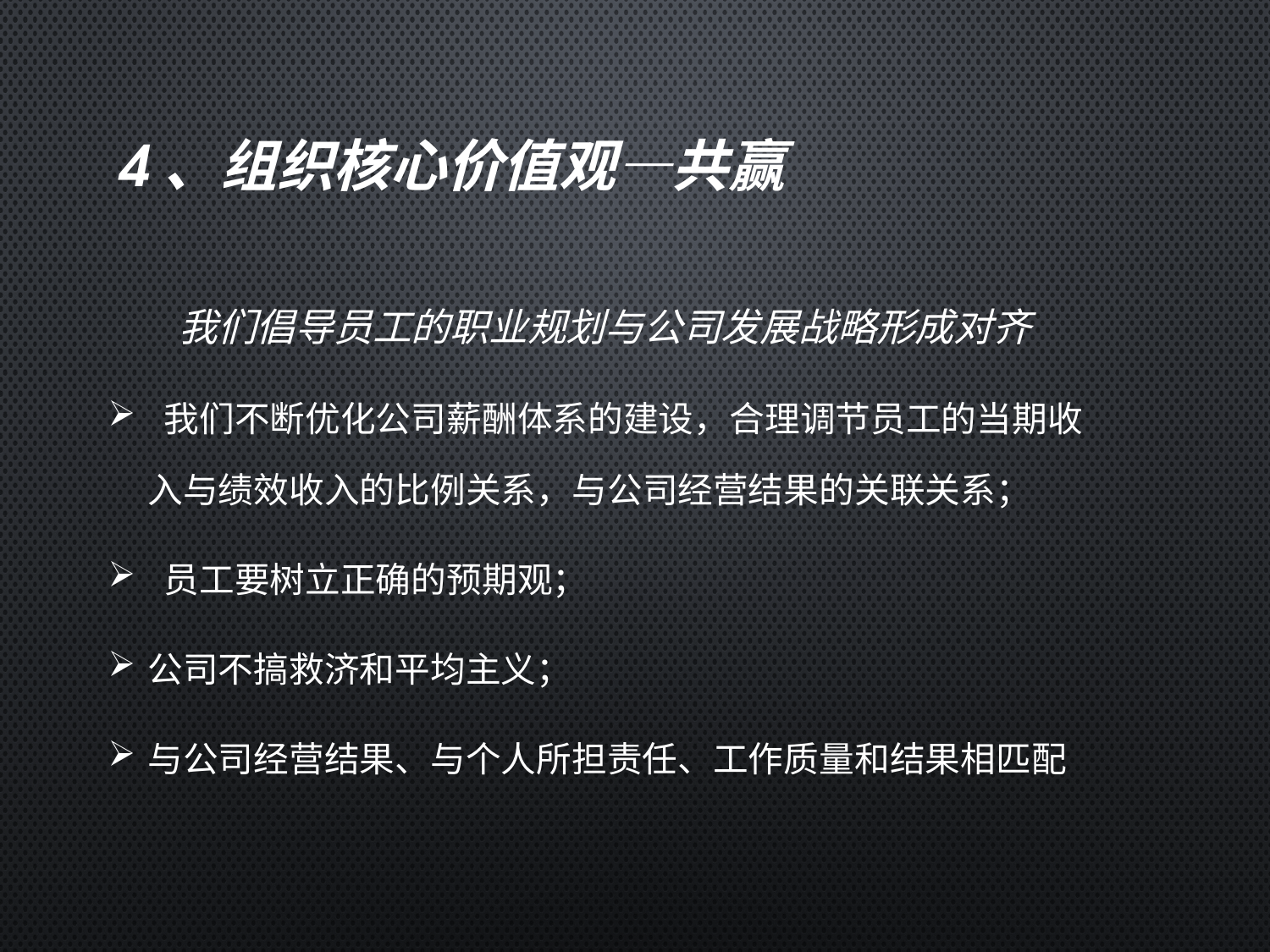

# 4、组织核心价值观—共赢

        我们倡导员工的职业规划与公司发展战略形成对齐
 我们不断优化公司薪酬体系的建设，合理调节员工的当期收入与绩效收入的比例关系，与公司经营结果的关联关系；
 员工要树立正确的预期观；
公司不搞救济和平均主义；
与公司经营结果、与个人所担责任、工作质量和结果相匹配